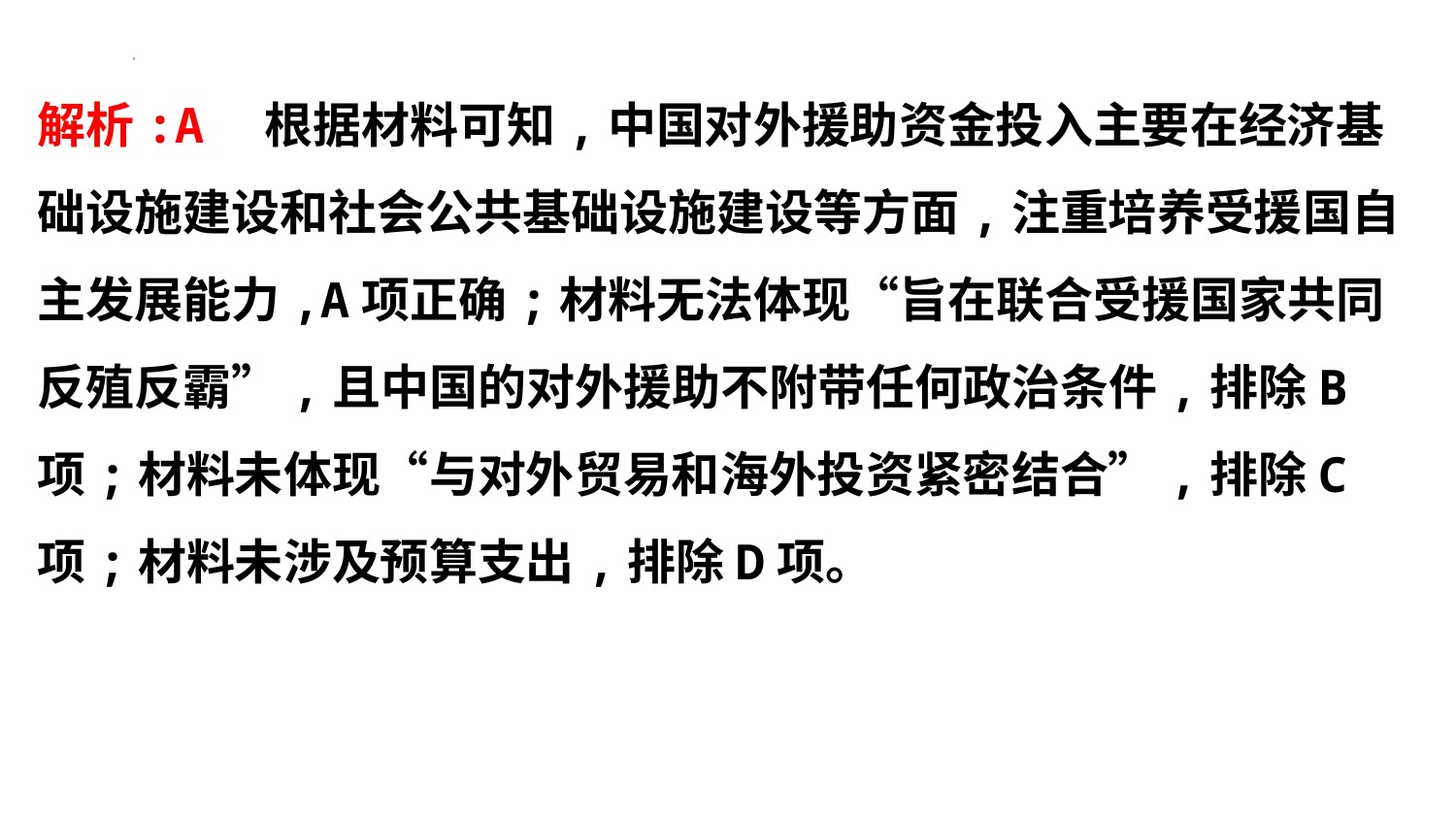

解析:A　根据材料可知,中国对外援助资金投入主要在经济基础设施建设和社会公共基础设施建设等方面,注重培养受援国自主发展能力,A项正确;材料无法体现“旨在联合受援国家共同反殖反霸”,且中国的对外援助不附带任何政治条件,排除B项;材料未体现“与对外贸易和海外投资紧密结合”,排除C项;材料未涉及预算支出,排除D项。